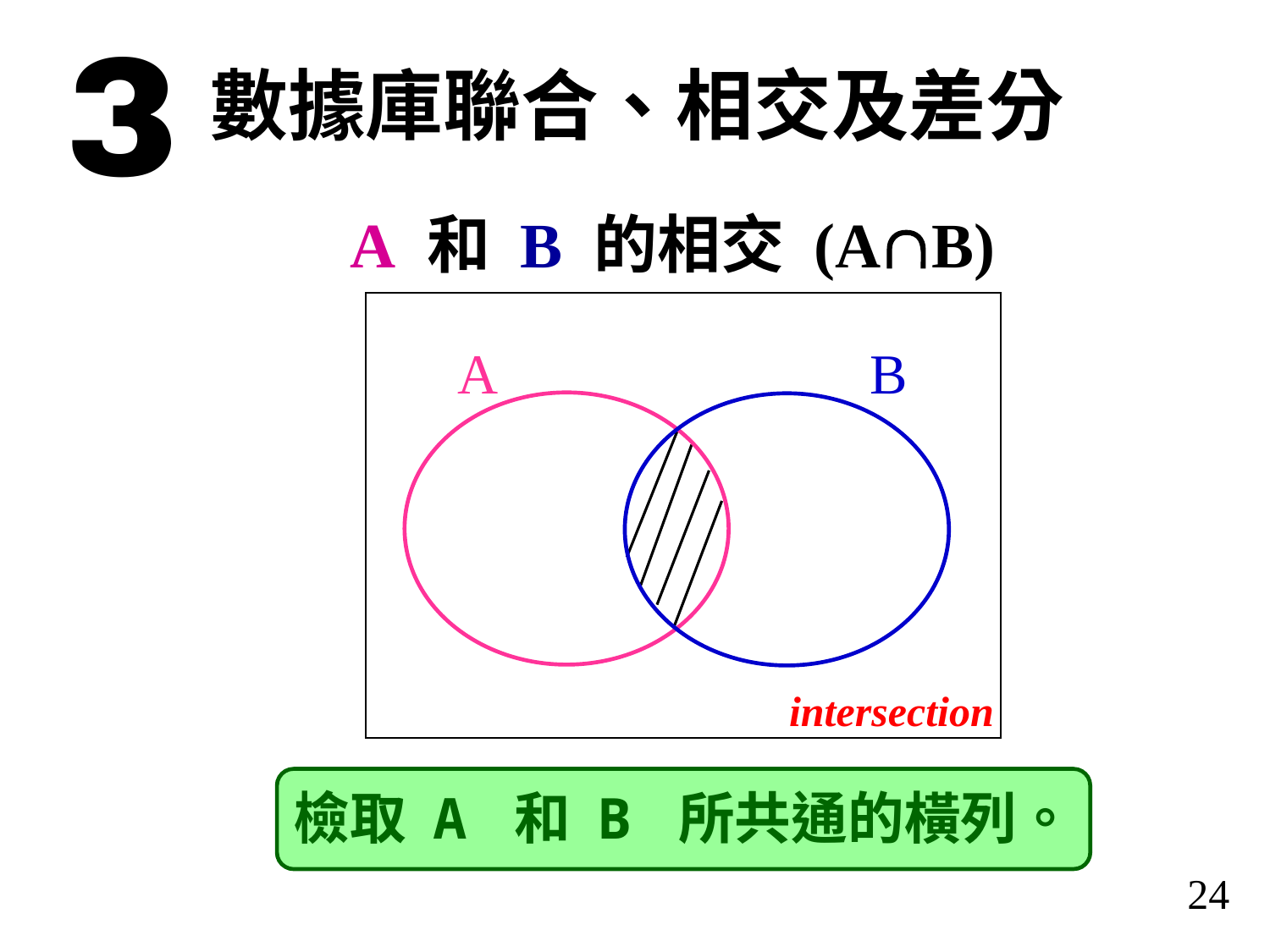

3
數據庫聯合、相交及差分
A 和 B 的相交 (A∩B)

A
B

intersection

檢取 A 和 B 所共通的橫列。
24